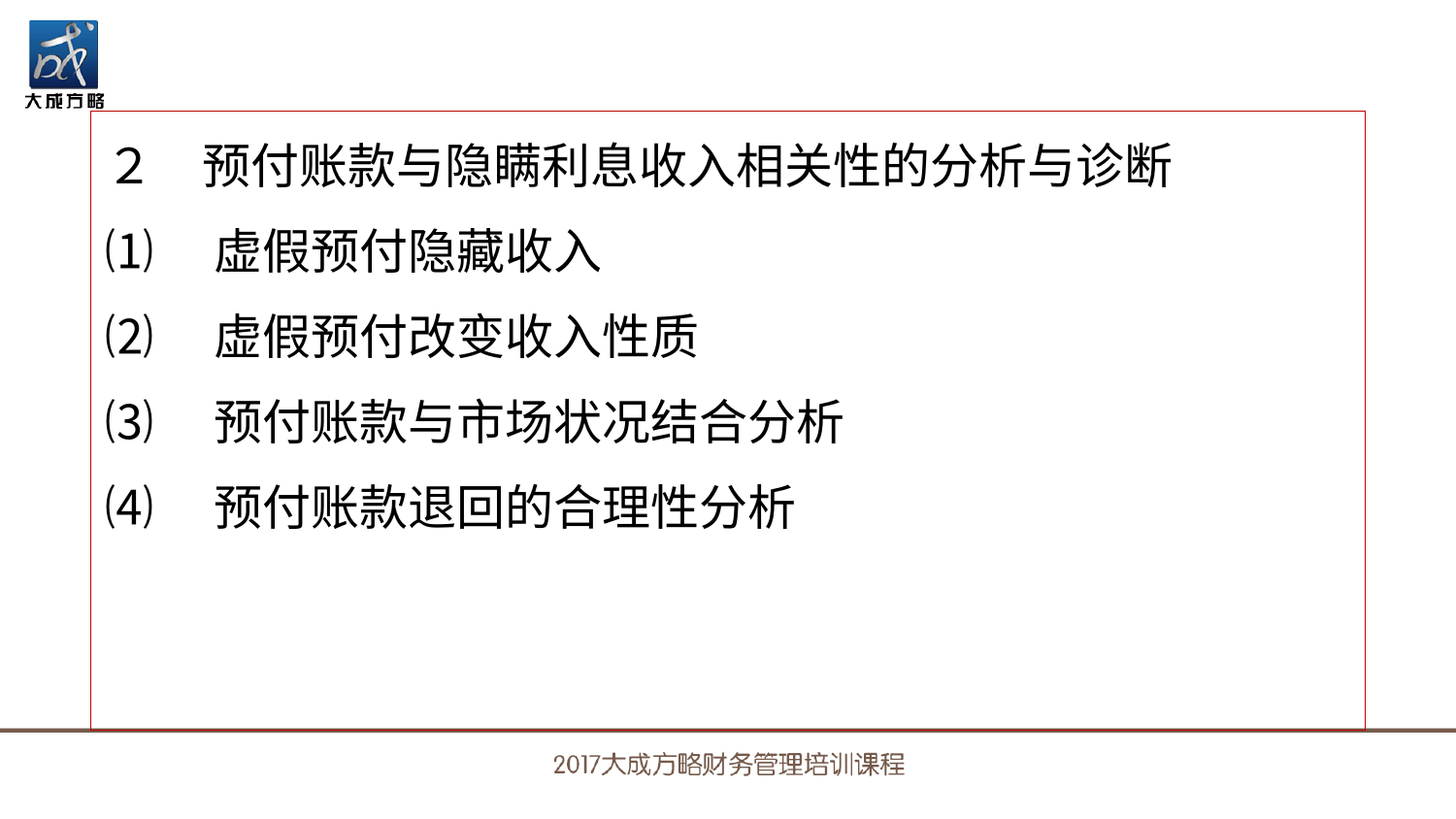

２　预付账款与隐瞒利息收入相关性的分析与诊断
⑴　虚假预付隐藏收入
⑵　虚假预付改变收入性质
⑶　预付账款与市场状况结合分析
⑷　预付账款退回的合理性分析